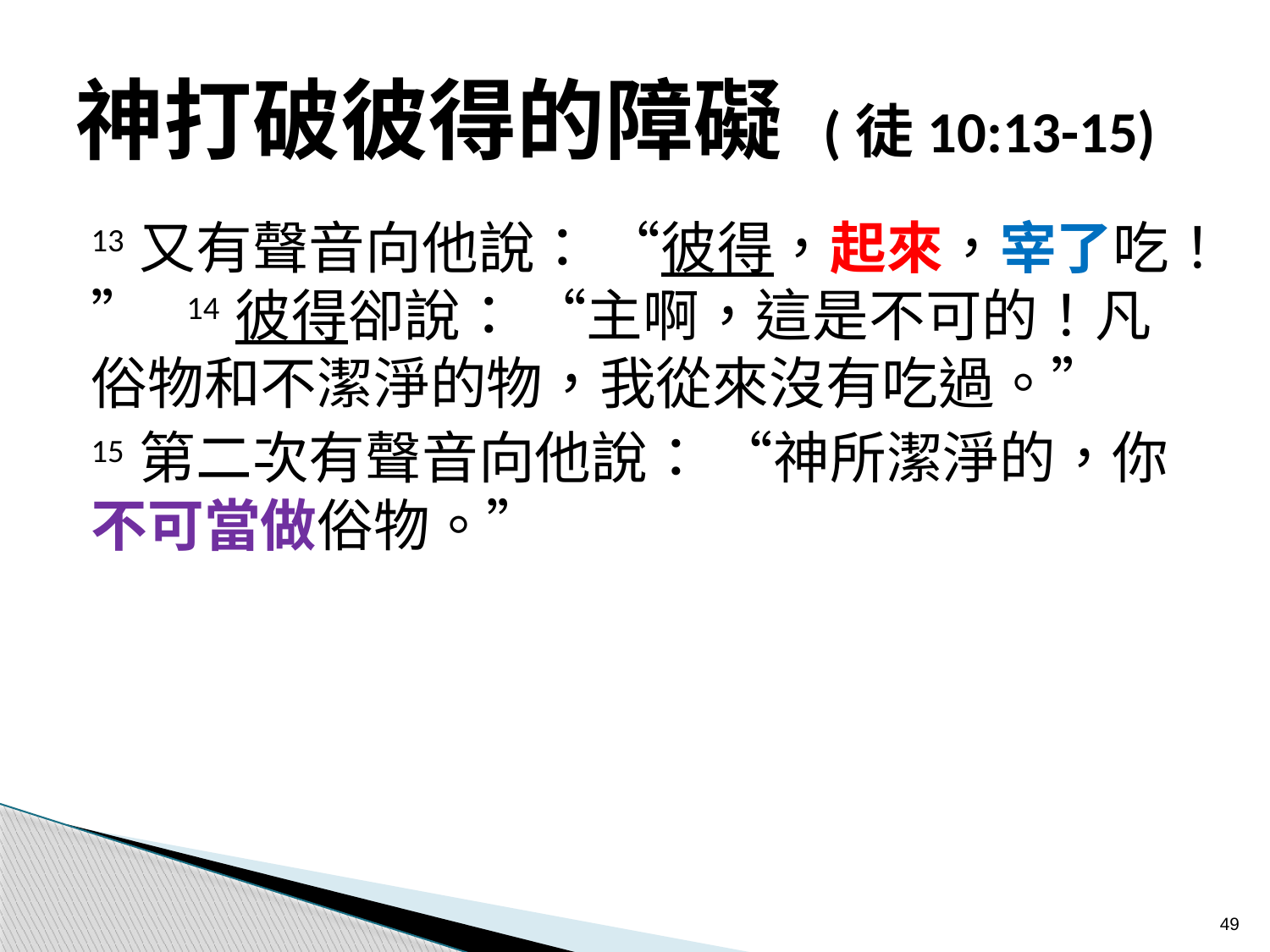

# 神打破彼得的障礙 (徒10:13-15)
13 又有聲音向他說： “彼得，起來，宰了吃！”  14 彼得卻說： “主啊，這是不可的！凡俗物和不潔淨的物，我從來沒有吃過。”
15 第二次有聲音向他說： “神所潔淨的，你不可當做俗物。”
49